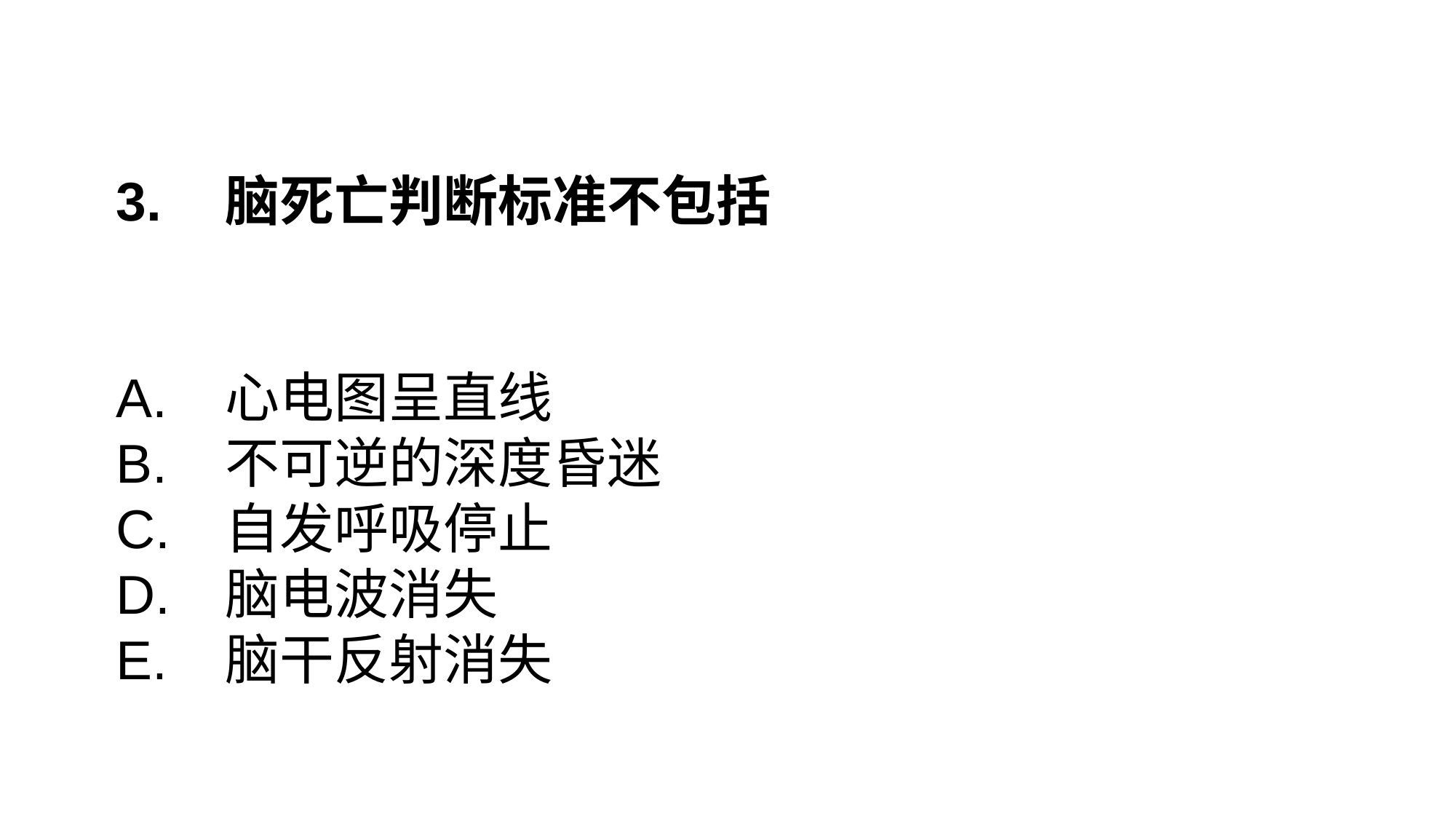

3.	脑死亡判断标准不包括

A.	心电图呈直线
B.	不可逆的深度昏迷
C.	自发呼吸停止
D.	脑电波消失
E.	脑干反射消失